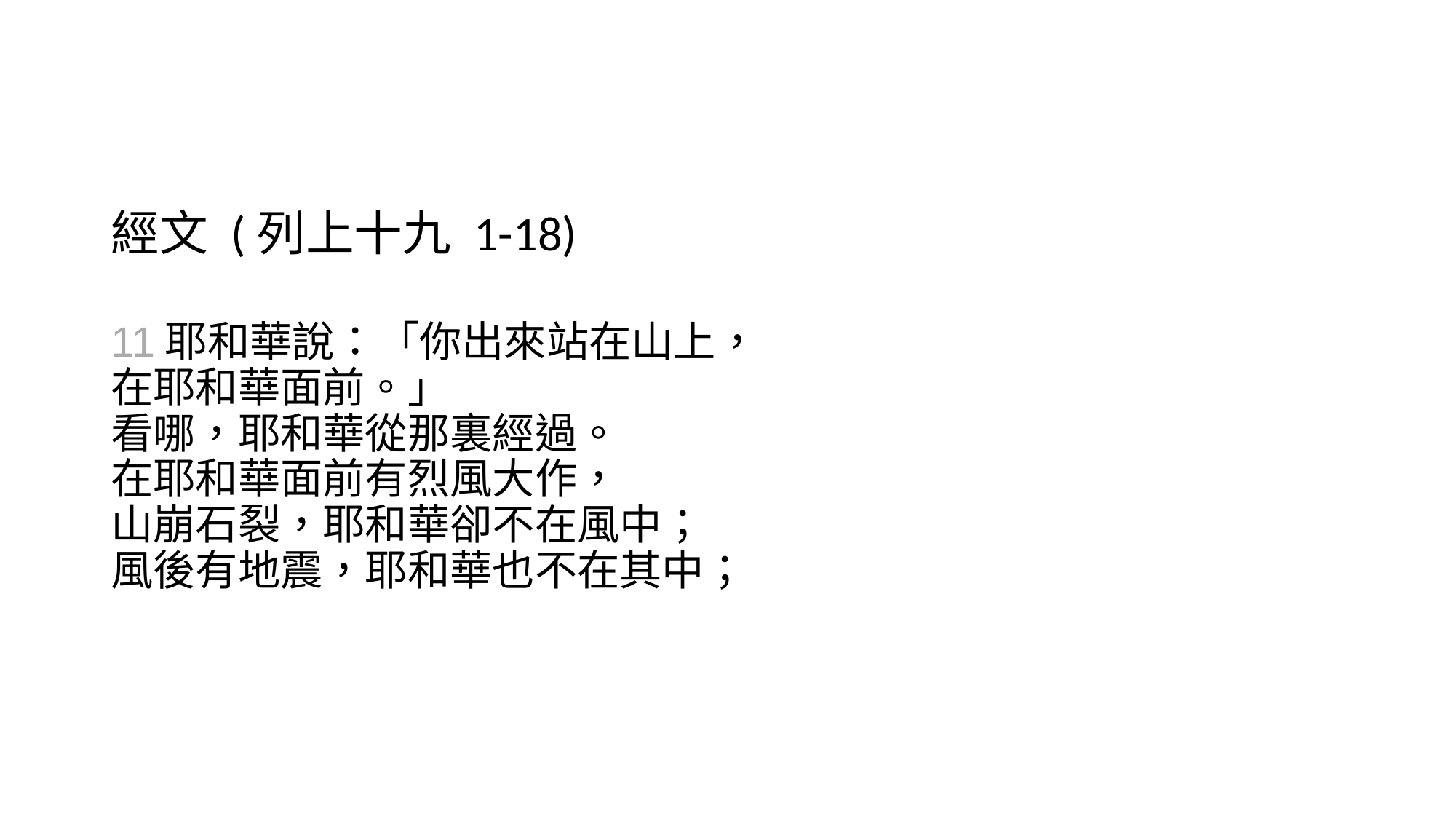

# 經文 (列上十九 1-18) 11耶和華說：「你出來站在山上， 在耶和華面前。」 看哪，耶和華從那裏經過。 在耶和華面前有烈風大作， 山崩石裂，耶和華卻不在風中； 風後有地震，耶和華也不在其中；